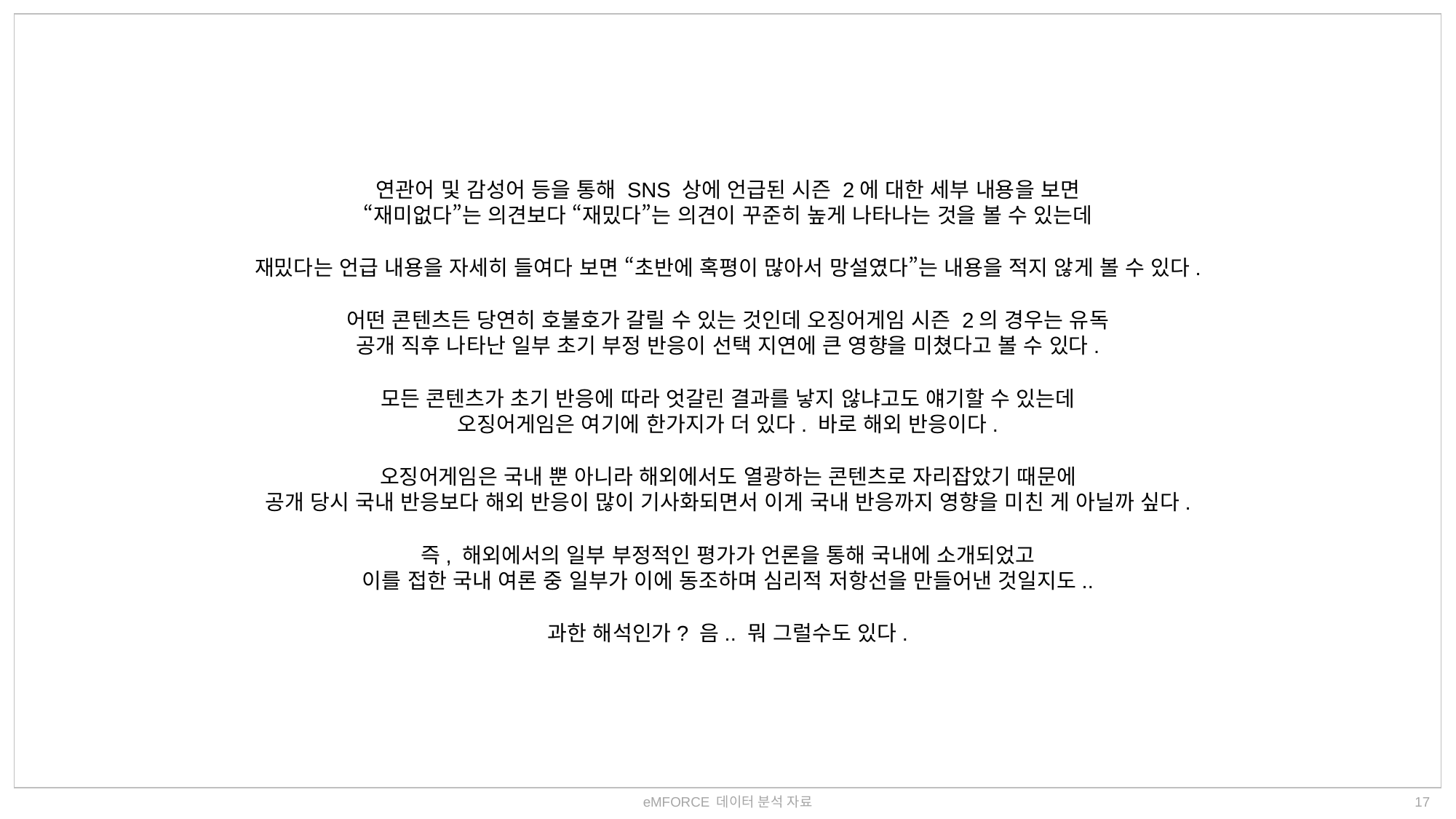

연관어 및 감성어 등을 통해 SNS 상에 언급된 시즌 2에 대한 세부 내용을 보면
“재미없다”는 의견보다 “재밌다”는 의견이 꾸준히 높게 나타나는 것을 볼 수 있는데
재밌다는 언급 내용을 자세히 들여다 보면 “초반에 혹평이 많아서 망설였다”는 내용을 적지 않게 볼 수 있다.
어떤 콘텐츠든 당연히 호불호가 갈릴 수 있는 것인데 오징어게임 시즌 2의 경우는 유독
공개 직후 나타난 일부 초기 부정 반응이 선택 지연에 큰 영향을 미쳤다고 볼 수 있다.
모든 콘텐츠가 초기 반응에 따라 엇갈린 결과를 낳지 않냐고도 얘기할 수 있는데
오징어게임은 여기에 한가지가 더 있다. 바로 해외 반응이다.
오징어게임은 국내 뿐 아니라 해외에서도 열광하는 콘텐츠로 자리잡았기 때문에
공개 당시 국내 반응보다 해외 반응이 많이 기사화되면서 이게 국내 반응까지 영향을 미친 게 아닐까 싶다.
즉, 해외에서의 일부 부정적인 평가가 언론을 통해 국내에 소개되었고
이를 접한 국내 여론 중 일부가 이에 동조하며 심리적 저항선을 만들어낸 것일지도..
과한 해석인가? 음.. 뭐 그럴수도 있다.
eMFORCE 데이터 분석 자료
17